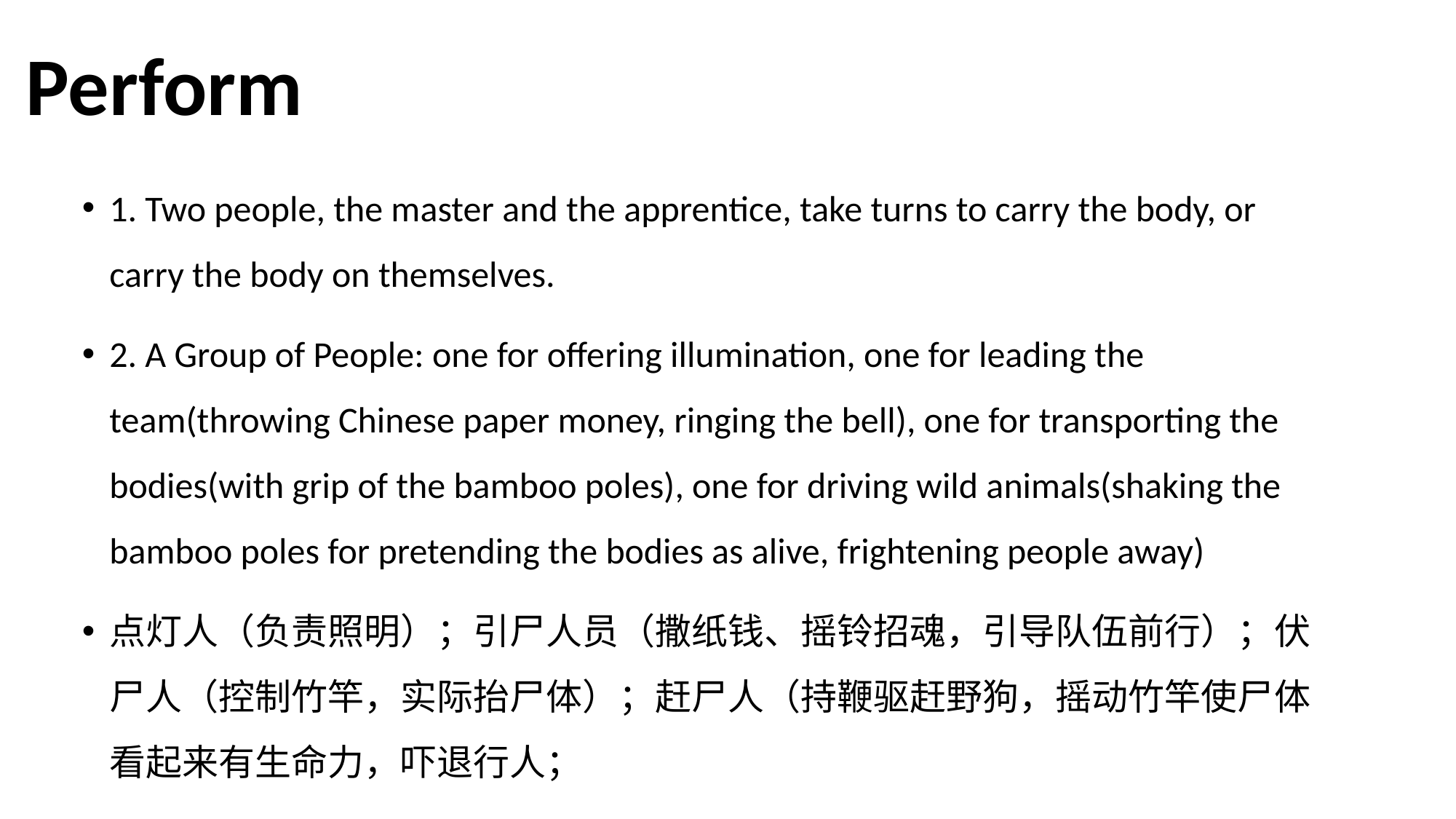

# Perform
1. Two people, the master and the apprentice, take turns to carry the body, or carry the body on themselves.
2. A Group of People: one for offering illumination, one for leading the team(throwing Chinese paper money, ringing the bell), one for transporting the bodies(with grip of the bamboo poles), one for driving wild animals(shaking the bamboo poles for pretending the bodies as alive, frightening people away)
点灯人（负责照明）；引尸人员（撒纸钱、摇铃招魂，引导队伍前行）；伏尸人（控制竹竿，实际抬尸体）；赶尸人（持鞭驱赶野狗，摇动竹竿使尸体看起来有生命力，吓退行人；